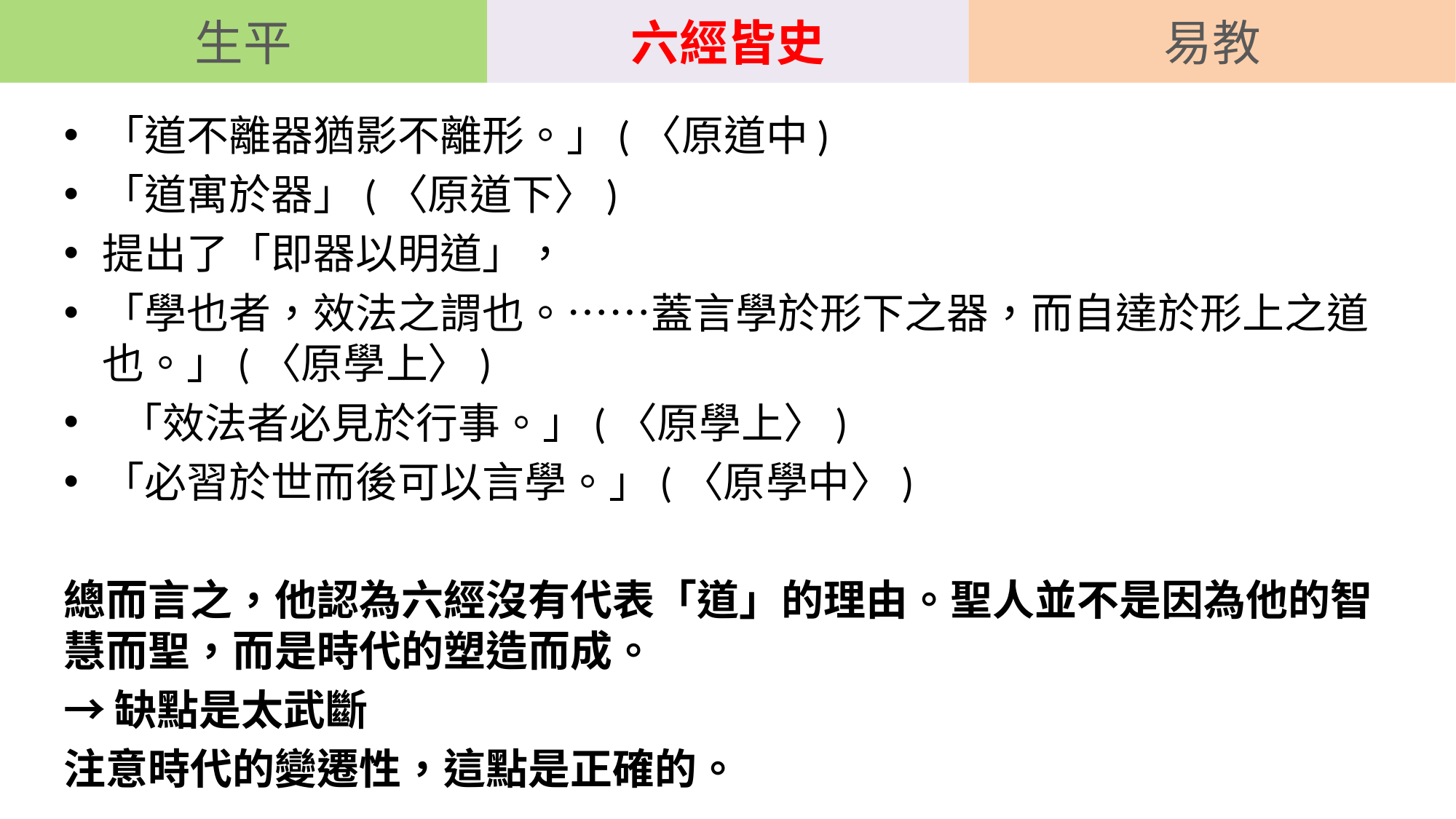

生平
六經皆史
易教
「道不離器猶影不離形。」(〈原道中)
「道寓於器」(〈原道下〉)
提出了「即器以明道」，
「學也者，效法之謂也。……蓋言學於形下之器，而自達於形上之道也。」(〈原學上〉)
 「效法者必見於行事。」(〈原學上〉)
「必習於世而後可以言學。」(〈原學中〉)

總而言之，他認為六經沒有代表「道」的理由。聖人並不是因為他的智慧而聖，而是時代的塑造而成。
→缺點是太武斷
注意時代的變遷性，這點是正確的。